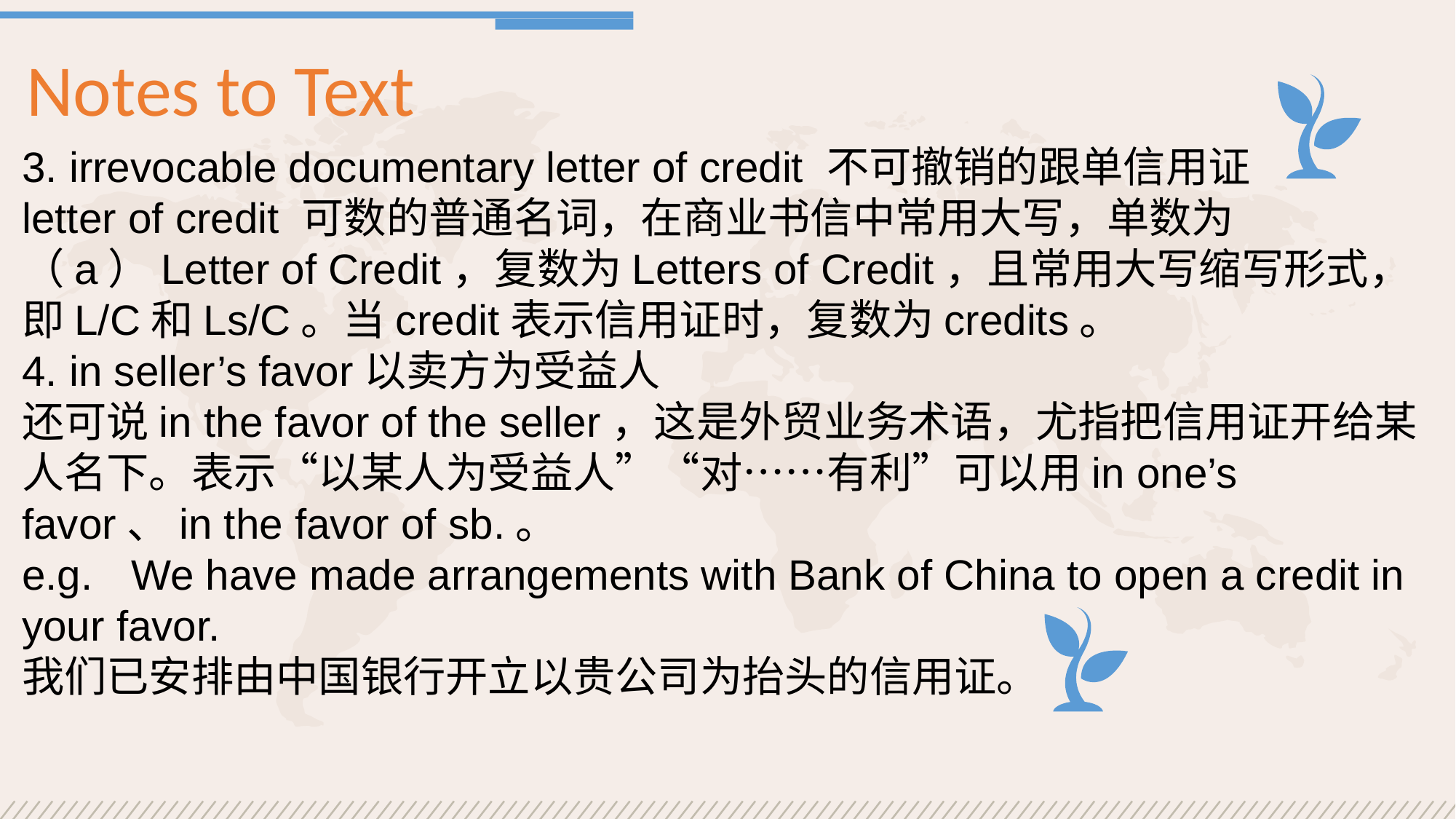

Notes to Text

3. irrevocable documentary letter of credit 不可撤销的跟单信用证
letter of credit 可数的普通名词，在商业书信中常用大写，单数为（a）Letter of Credit，复数为Letters of Credit，且常用大写缩写形式，即L/C和Ls/C。当credit表示信用证时，复数为credits。
4. in seller’s favor以卖方为受益人
还可说in the favor of the seller，这是外贸业务术语，尤指把信用证开给某人名下。表示“以某人为受益人”“对……有利”可以用in one’s favor、in the favor of sb.。
e.g.	We have made arrangements with Bank of China to open a credit in your favor.
我们已安排由中国银行开立以贵公司为抬头的信用证。